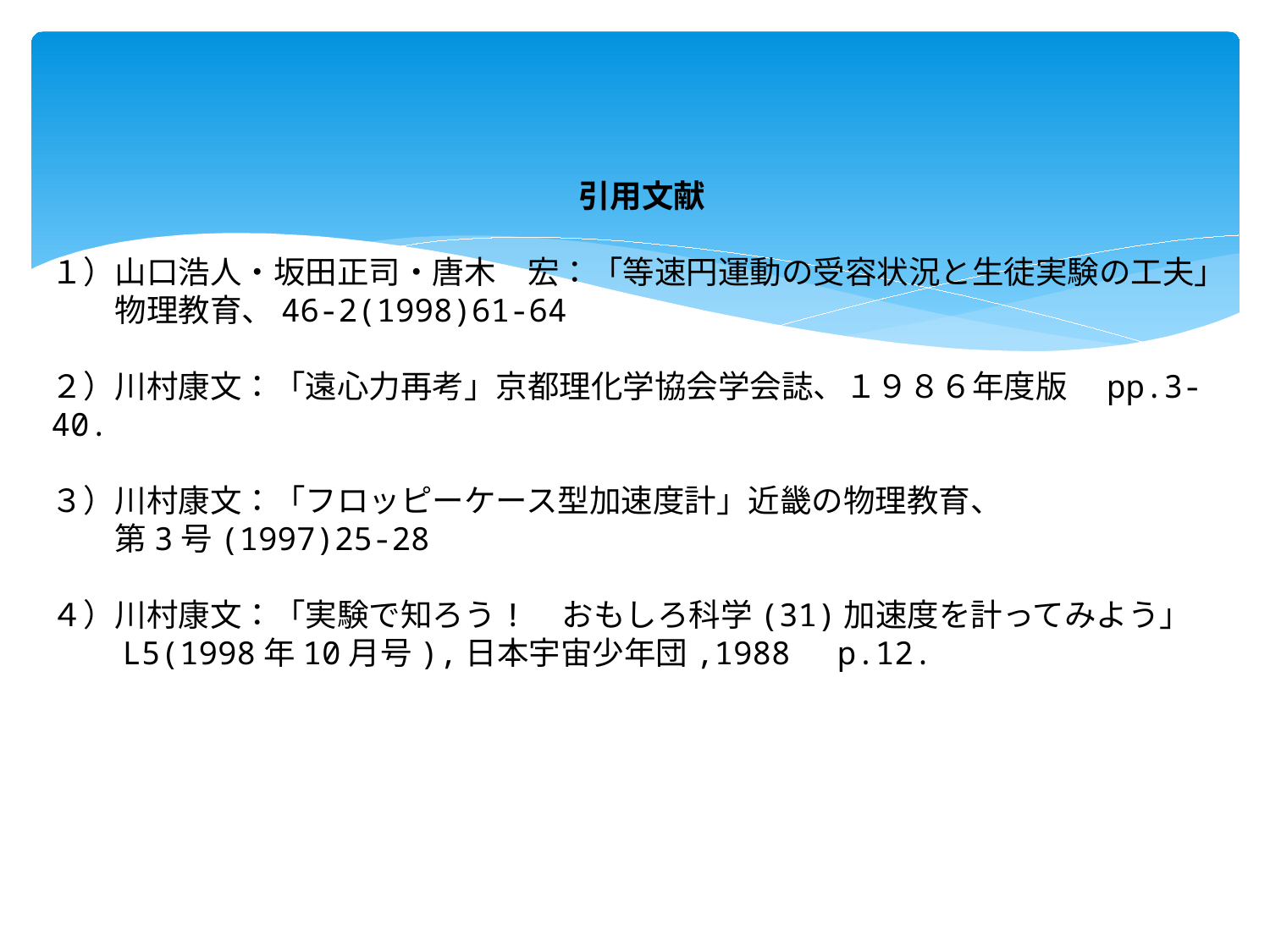

引用文献

１）山口浩人・坂田正司・唐木　宏：「等速円運動の受容状況と生徒実験の工夫」
　　物理教育、46-2(1998)61-64

２）川村康文：「遠心力再考」京都理化学協会学会誌、１９８６年度版　pp.3-40.

３）川村康文：「フロッピーケース型加速度計」近畿の物理教育、
　　第3号(1997)25-28

４）川村康文：「実験で知ろう!　おもしろ科学(31)加速度を計ってみよう」
　　L5(1998年10月号),日本宇宙少年団,1988　p.12.